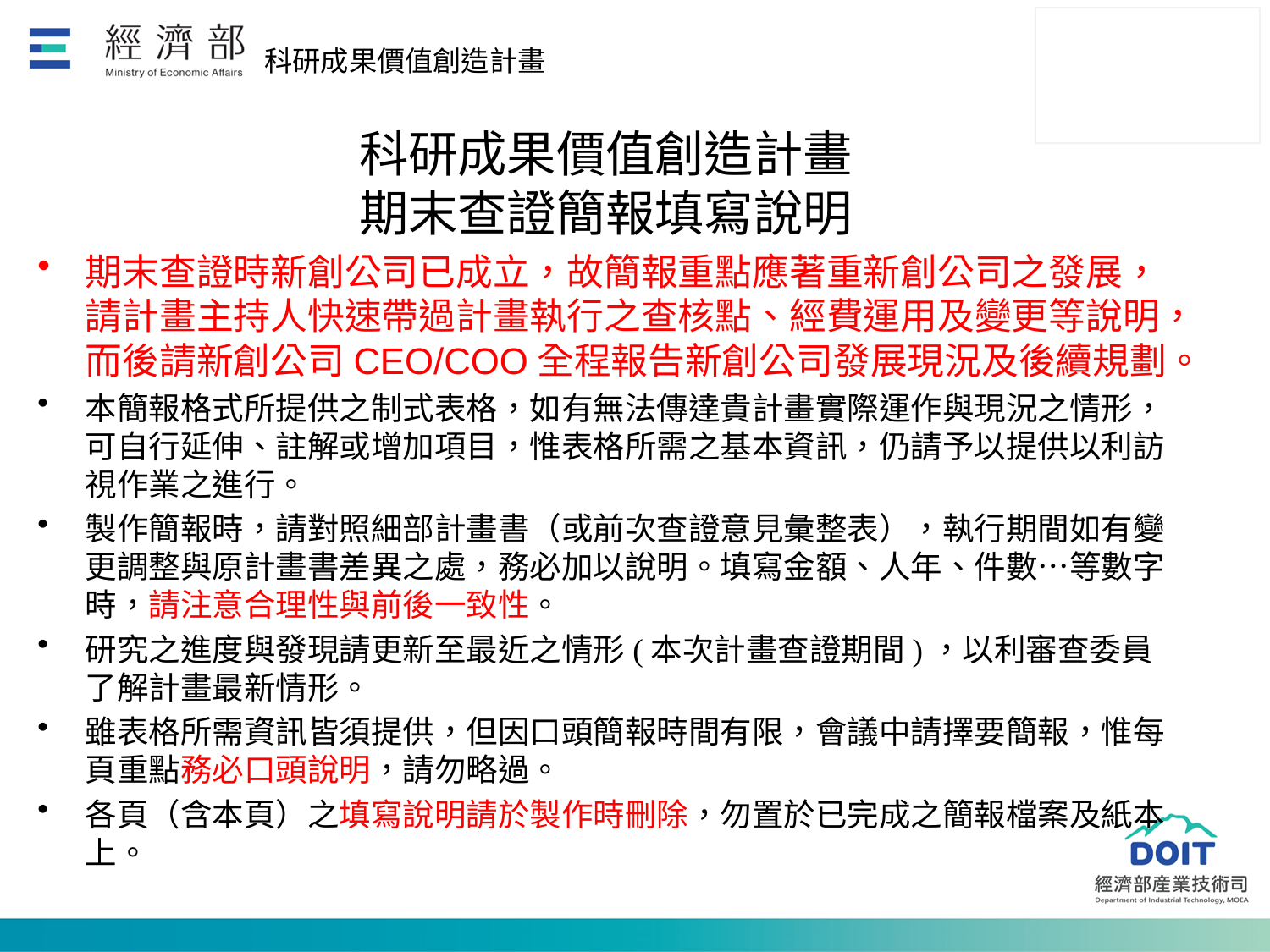

科研成果價值創造計畫
期末查證簡報填寫說明
期末查證時新創公司已成立，故簡報重點應著重新創公司之發展，請計畫主持人快速帶過計畫執行之查核點、經費運用及變更等說明，而後請新創公司CEO/COO全程報告新創公司發展現況及後續規劃。
本簡報格式所提供之制式表格，如有無法傳達貴計畫實際運作與現況之情形，可自行延伸、註解或增加項目，惟表格所需之基本資訊，仍請予以提供以利訪視作業之進行。
製作簡報時，請對照細部計畫書（或前次查證意見彙整表），執行期間如有變更調整與原計畫書差異之處，務必加以說明。填寫金額、人年、件數…等數字時，請注意合理性與前後一致性。
研究之進度與發現請更新至最近之情形(本次計畫查證期間)，以利審查委員了解計畫最新情形。
雖表格所需資訊皆須提供，但因口頭簡報時間有限，會議中請擇要簡報，惟每頁重點務必口頭說明，請勿略過。
各頁（含本頁）之填寫說明請於製作時刪除，勿置於已完成之簡報檔案及紙本上。